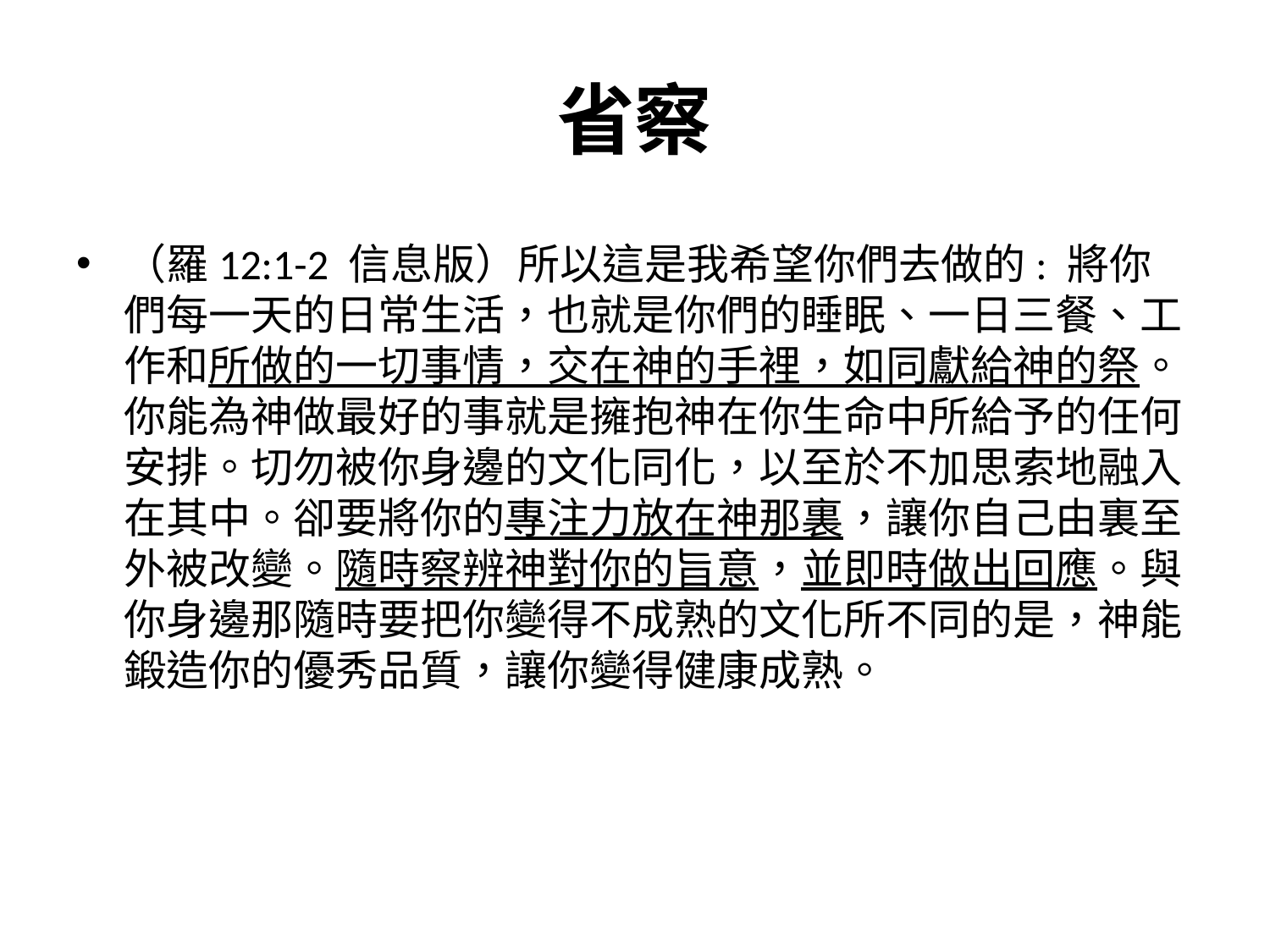

# 省察
（羅12:1-2 信息版）所以這是我希望你們去做的: 將你們每一天的日常生活，也就是你們的睡眠、一日三餐、工作和所做的一切事情，交在神的手裡，如同獻給神的祭。你能為神做最好的事就是擁抱神在你生命中所給予的任何安排。切勿被你身邊的文化同化，以至於不加思索地融入在其中。卻要將你的專注力放在神那裏，讓你自己由裏至外被改變。隨時察辨神對你的旨意，並即時做出回應。與你身邊那隨時要把你變得不成熟的文化所不同的是，神能鍛造你的優秀品質，讓你變得健康成熟。